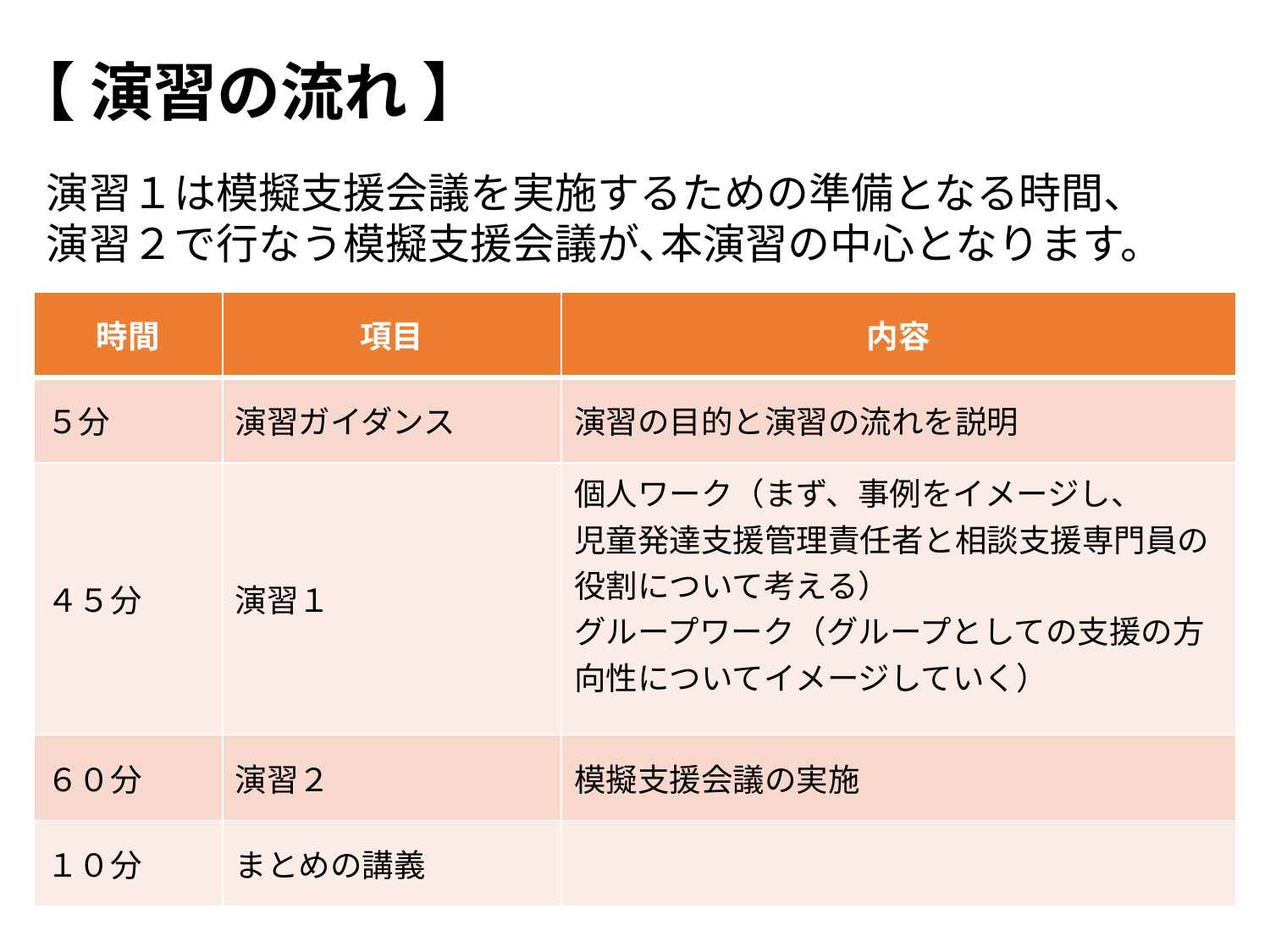

【 演習の流れ 】
演習１は模擬支援会議を実施するための準備となる時間、
演習２で行なう模擬支援会議が､本演習の中心となります。
| 時間 | 項目 | 内容 |
| --- | --- | --- |
| ５分 | 演習ガイダンス | 演習の目的と演習の流れを説明 |
| ４５分 | 演習１ | 個人ワーク（まず、事例をイメージし、 児童発達支援管理責任者と相談支援専門員の役割について考える） グループワーク（グループとしての支援の方向性についてイメージしていく） |
| ６０分 | 演習２ | 模擬支援会議の実施 |
| １０分 | まとめの講義 |  |